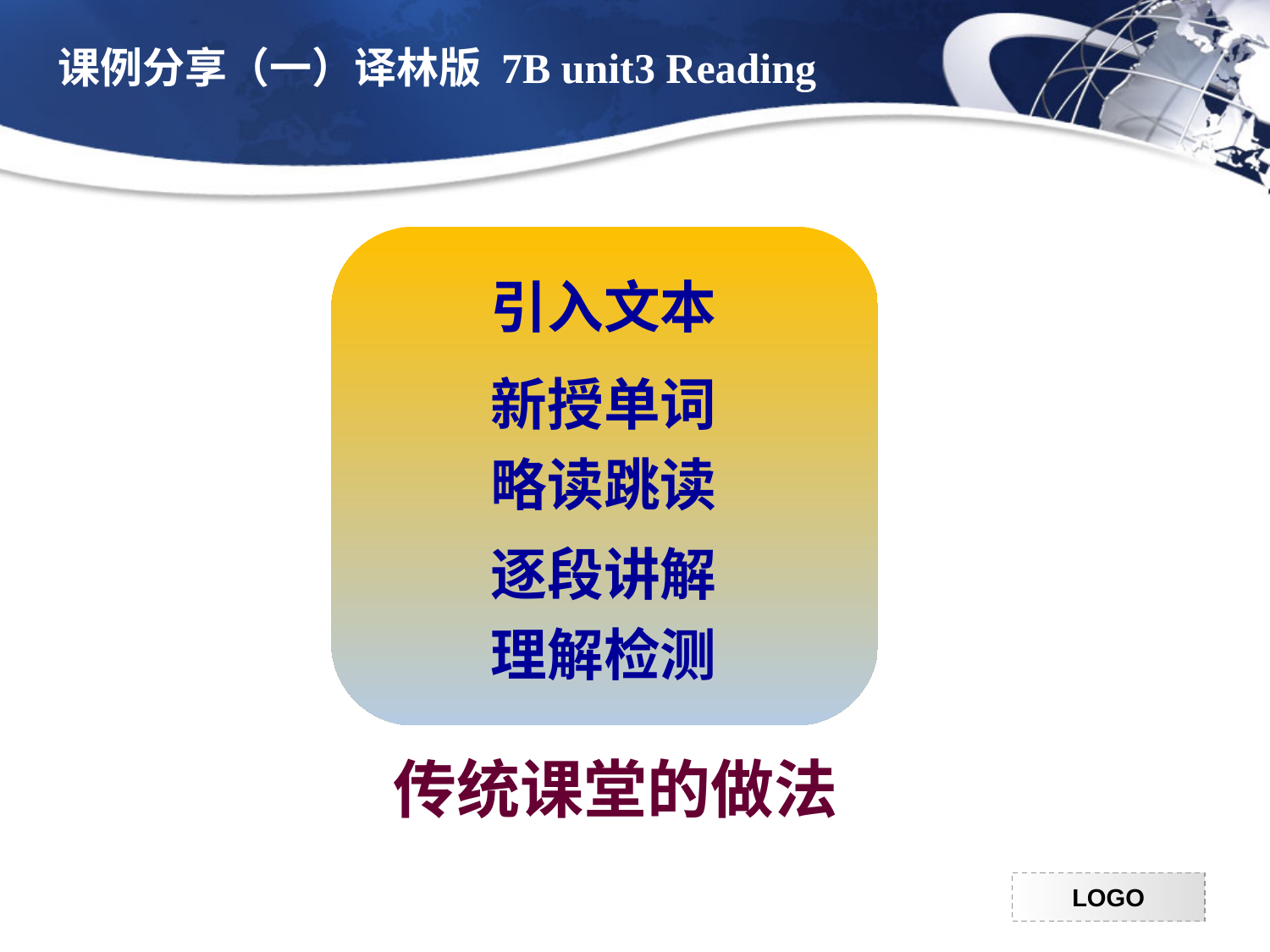

# 课例分享（一）译林版 7B unit3 Reading

引入文本
新授单词
略读跳读
逐段讲解
理解检测
传统课堂的做法